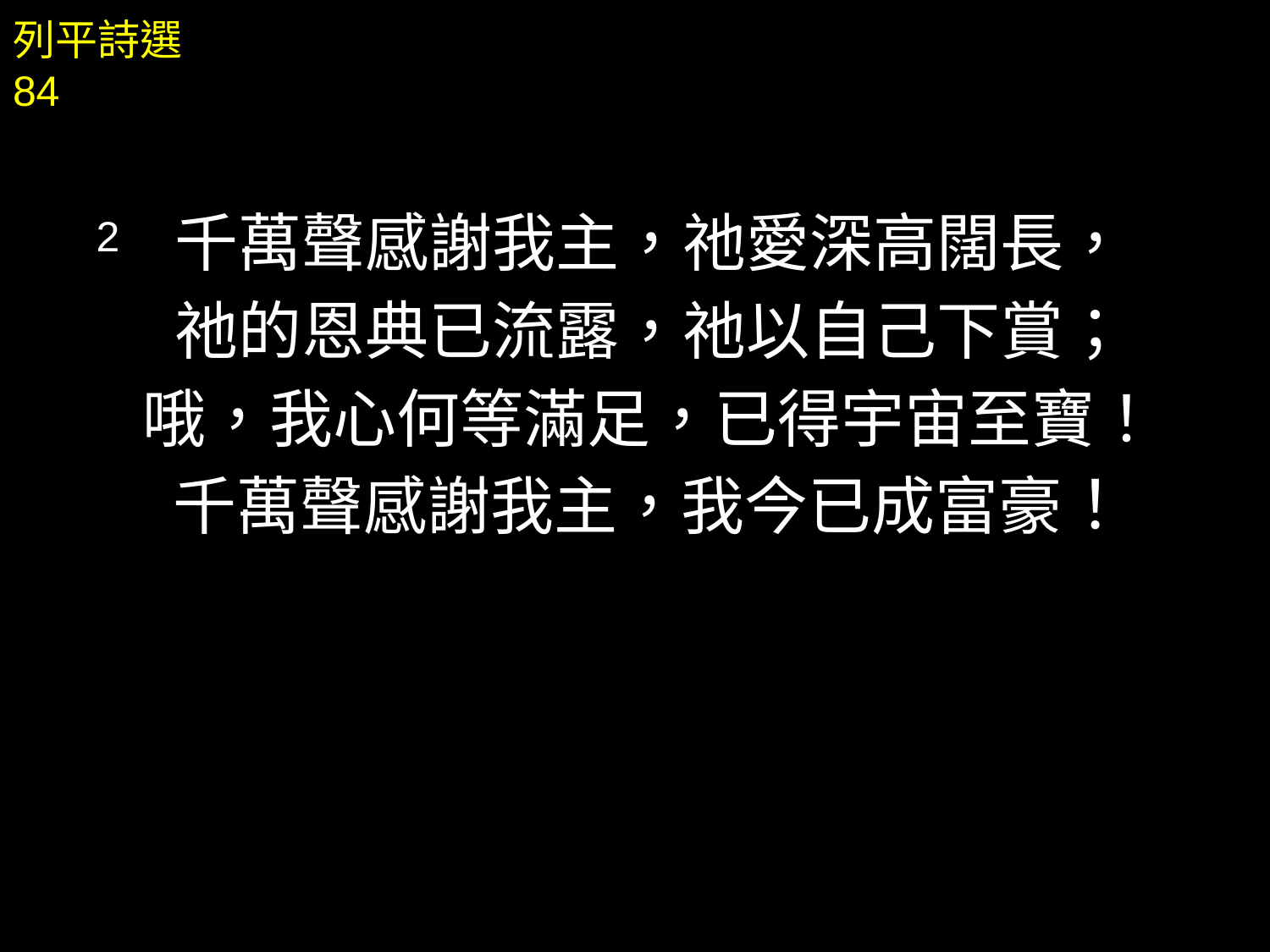

千萬聲感謝我主，祂愛深高闊長，
祂的恩典已流露，祂以自己下賞；
哦，我心何等滿足，已得宇宙至寶！
千萬聲感謝我主，我今已成富豪！
列平詩選  84
2